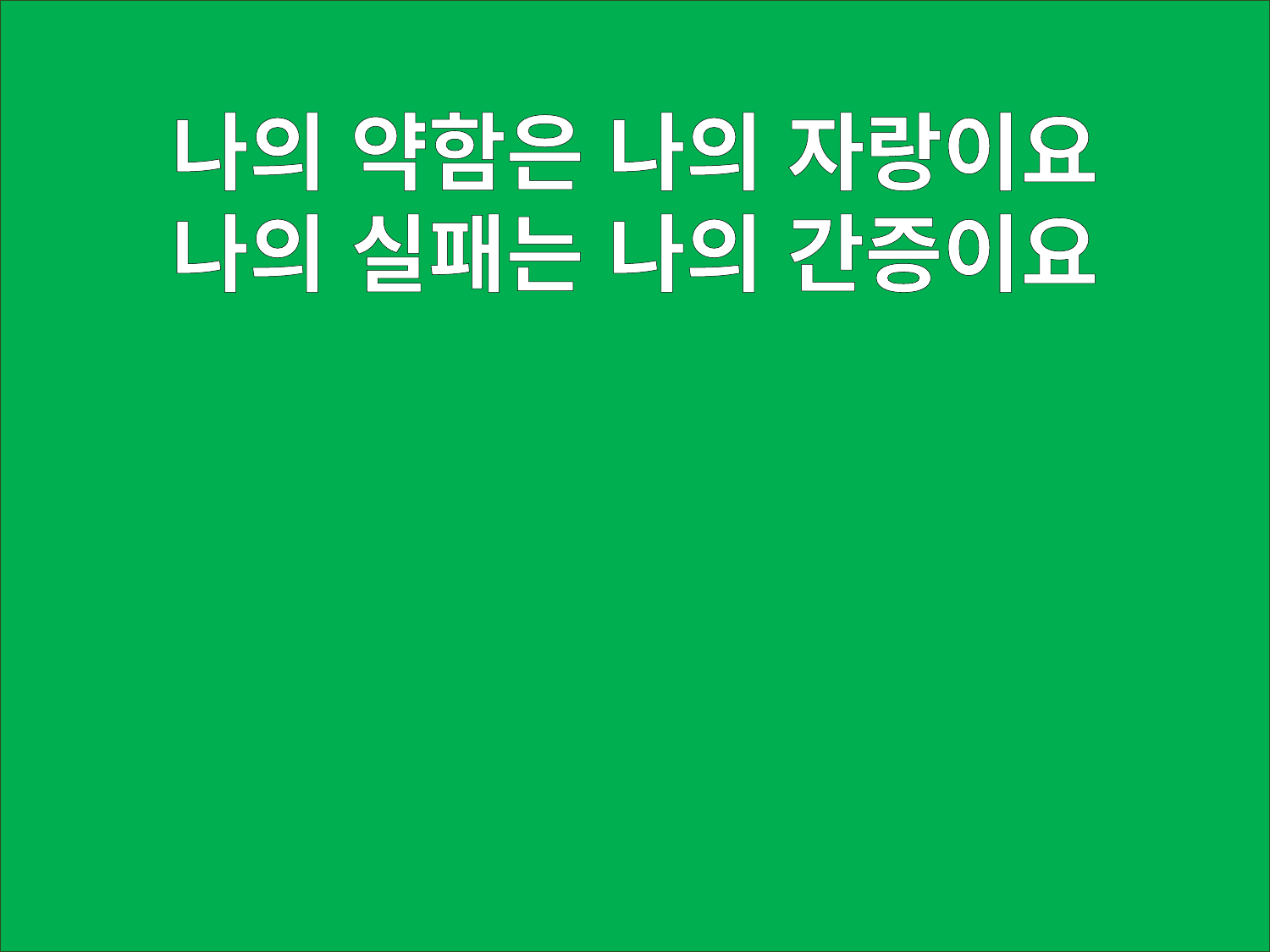

나의 약함은 나의 자랑이요
나의 실패는 나의 간증이요